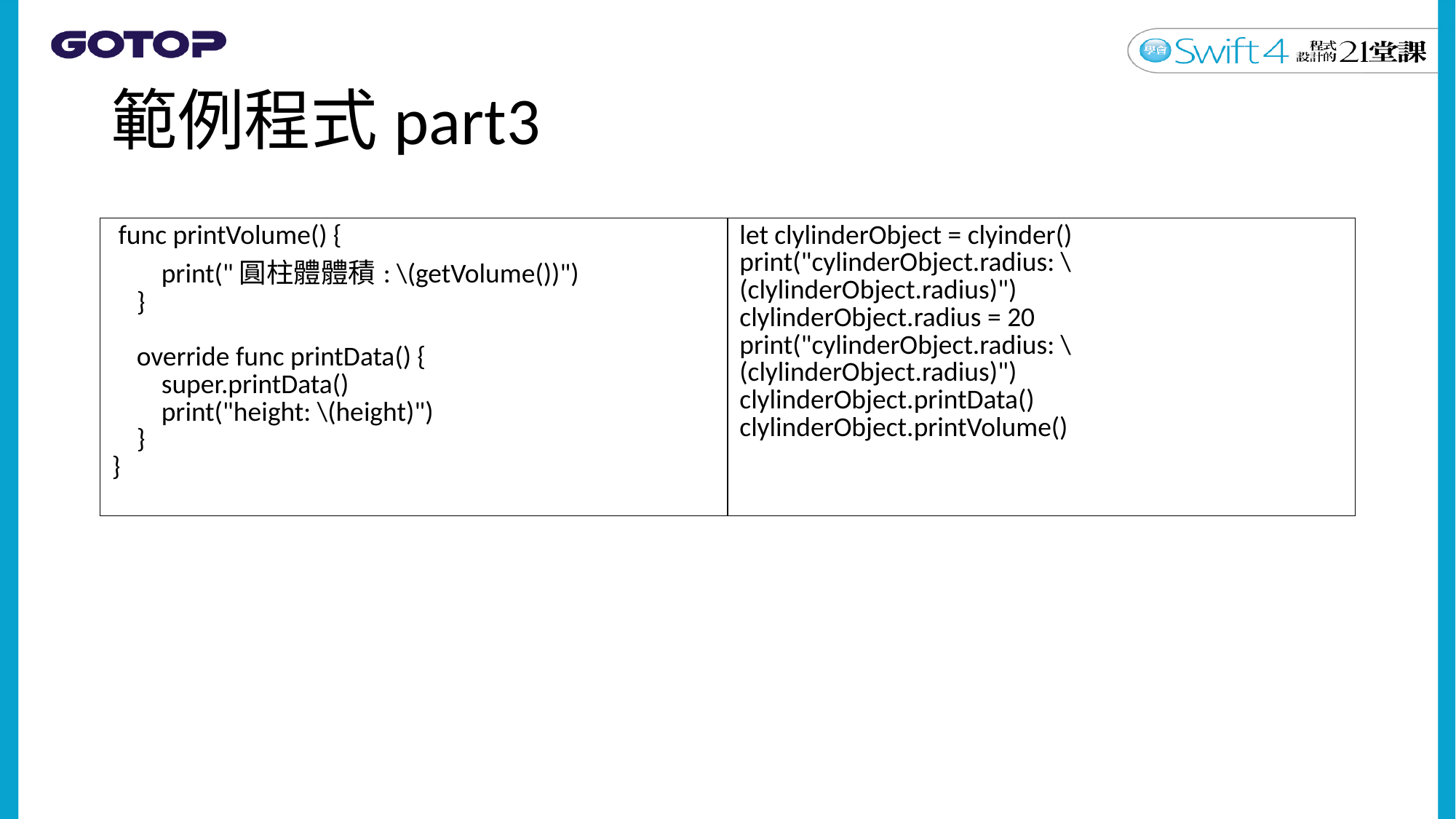

# 範例程式part3
| func printVolume() { print("圓柱體體積: \(getVolume())") } override func printData() { super.printData() print("height: \(height)") } } | let clylinderObject = clyinder() print("cylinderObject.radius: \(clylinderObject.radius)") clylinderObject.radius = 20 print("cylinderObject.radius: \(clylinderObject.radius)") clylinderObject.printData() clylinderObject.printVolume() |
| --- | --- |